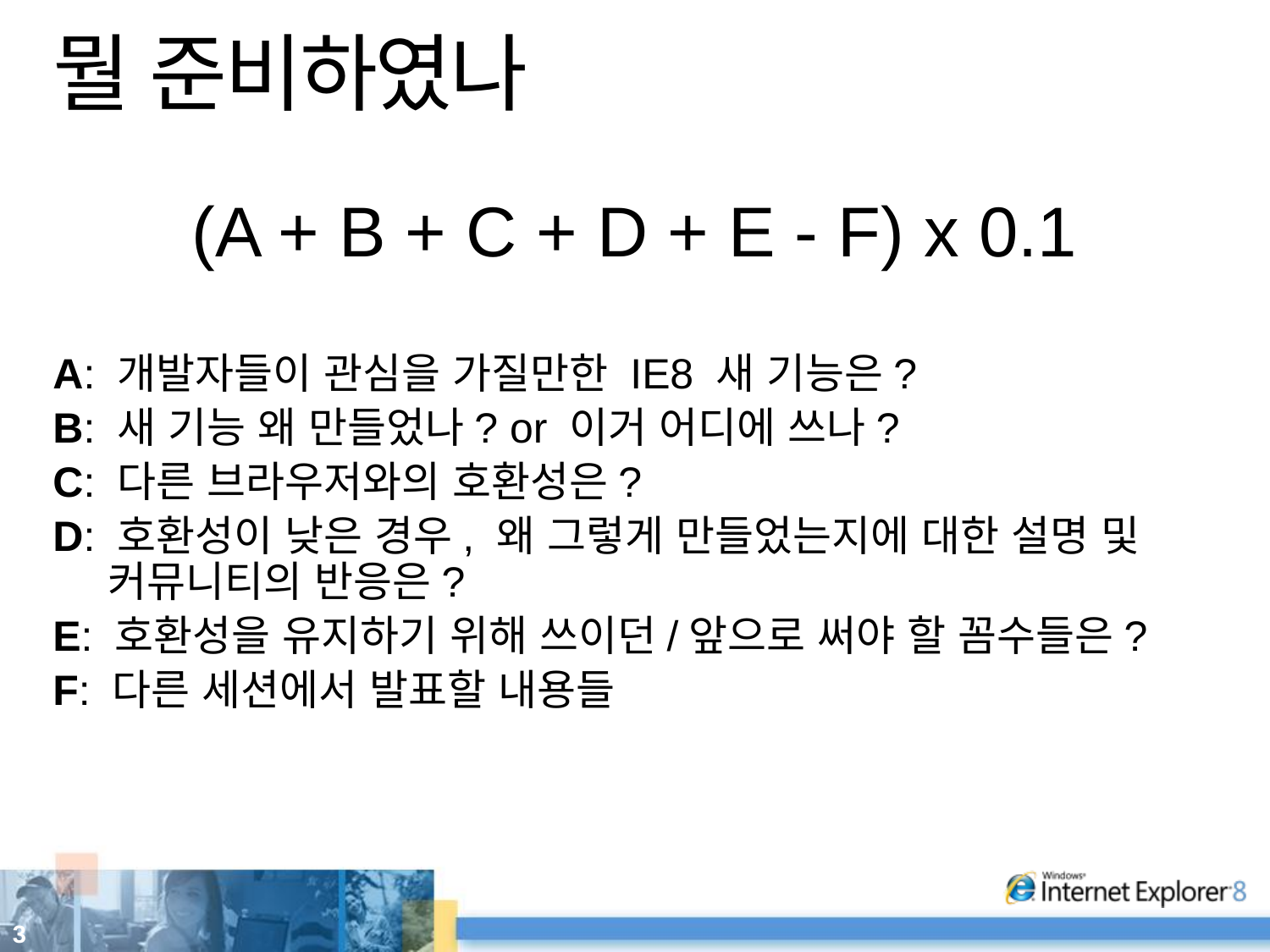

# 뭘 준비하였나
(A + B + C + D + E - F) x 0.1

A: 개발자들이 관심을 가질만한 IE8 새 기능은?
B: 새 기능 왜 만들었나? or 이거 어디에 쓰나?
C: 다른 브라우저와의 호환성은?
D: 호환성이 낮은 경우, 왜 그렇게 만들었는지에 대한 설명 및 커뮤니티의 반응은?
E: 호환성을 유지하기 위해 쓰이던/앞으로 써야 할 꼼수들은?
F: 다른 세션에서 발표할 내용들